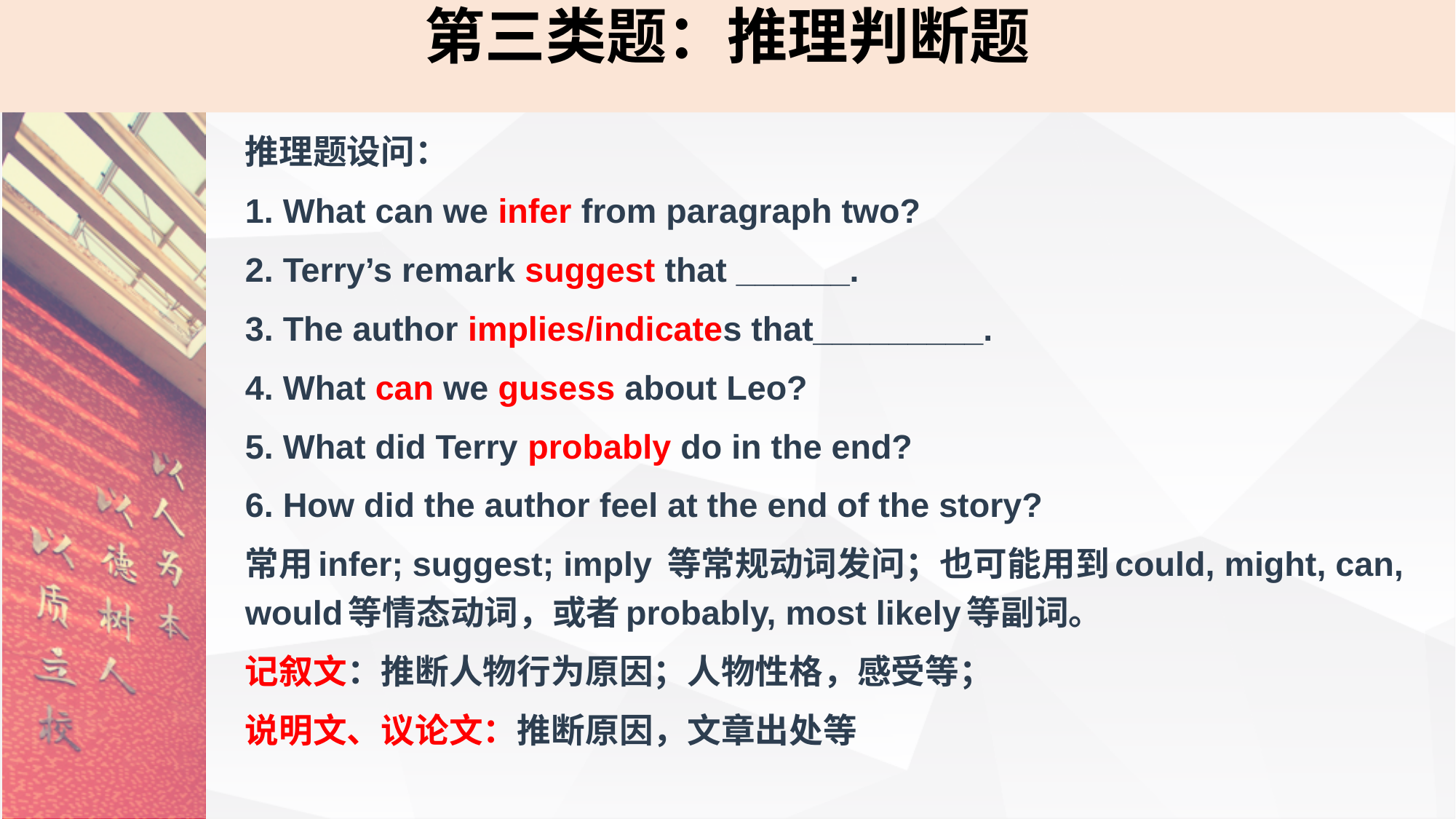

# 第三类题：推理判断题
推理题设问：
1. What can we infer from paragraph two?
2. Terry’s remark suggest that ______.
3. The author implies/indicates that_________.
4. What can we gusess about Leo?
5. What did Terry probably do in the end?
6. How did the author feel at the end of the story?
常用infer; suggest; imply 等常规动词发问；也可能用到could, might, can, would等情态动词，或者probably, most likely等副词。
记叙文：推断人物行为原因；人物性格，感受等；
说明文、议论文：推断原因，文章出处等